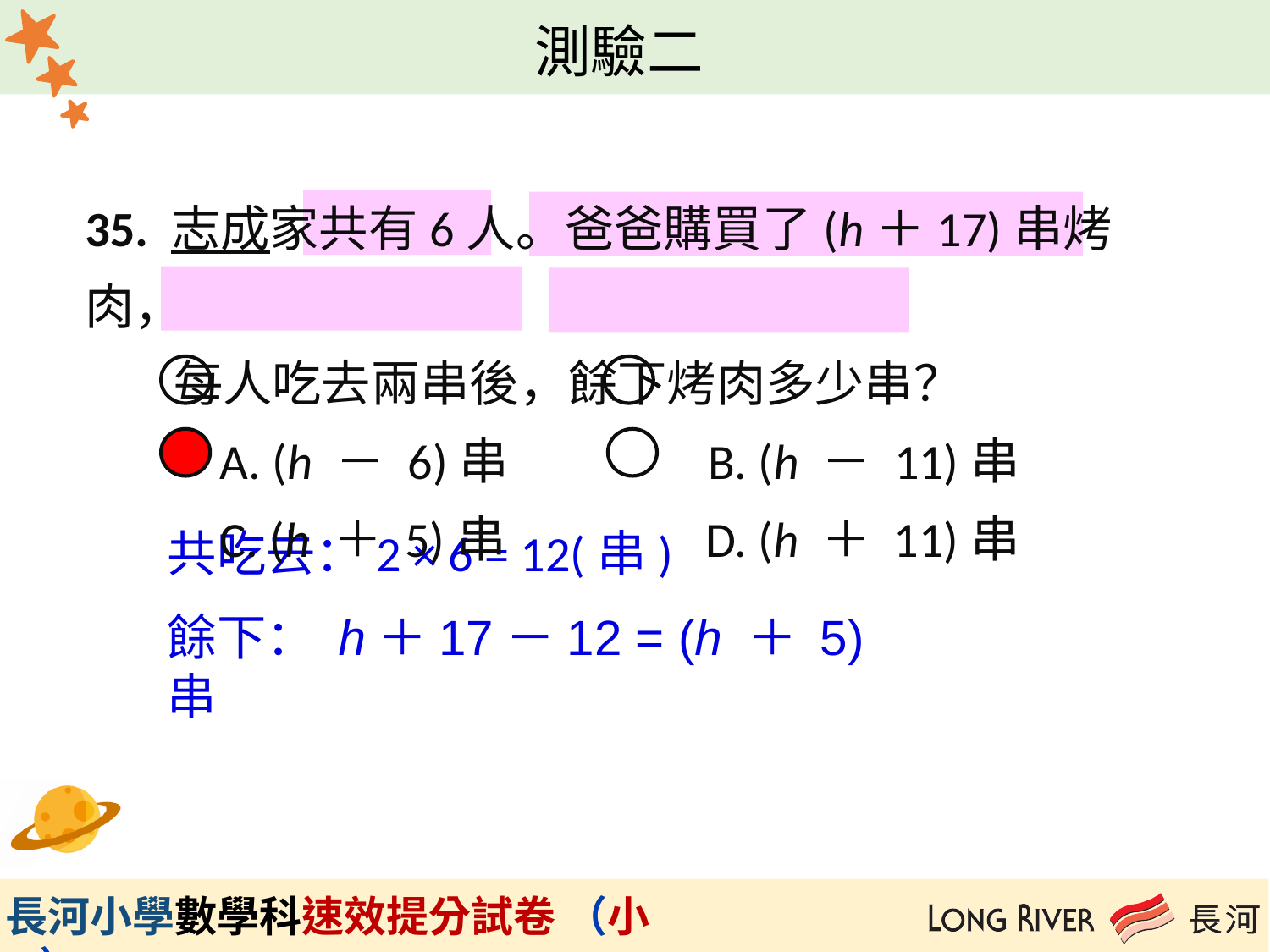

35. 志成家共有6人。爸爸購買了(h＋17)串烤肉，
       每人吃去兩串後，餘下烤肉多少串？
            A. (h － 6)串                 B. (h － 11)串
            C. (h ＋ 5)串                 D. (h ＋ 11)串

共吃去：2 × 6 = 12(串)
餘下： h＋17－12 = (h ＋ 5)串